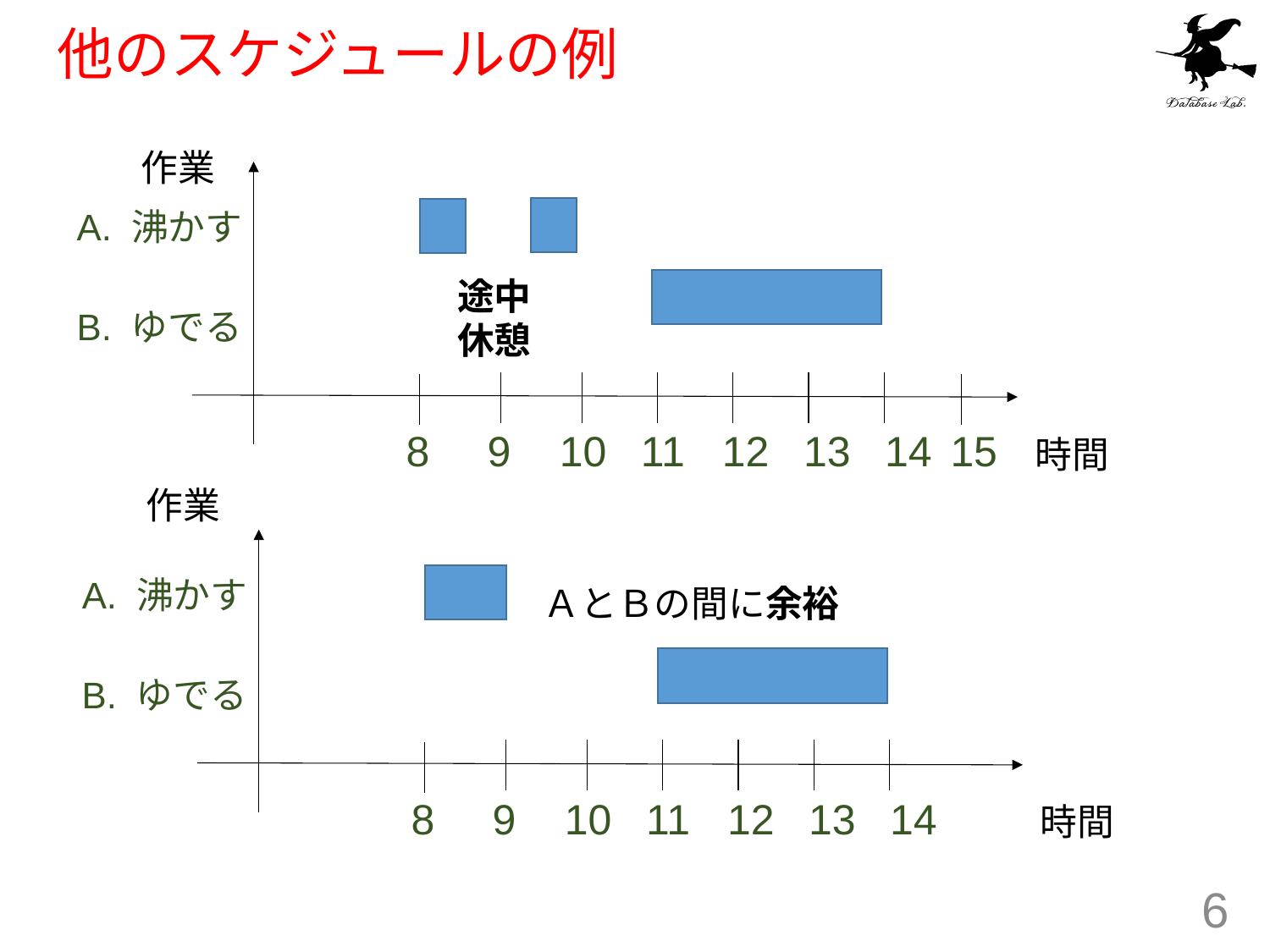

# 他のスケジュールの例
作業
A. 沸かす

途中
休憩

B. ゆでる
8
9
10
11
12
13
14
15
時間
作業
A. 沸かす

ＡとＢの間に余裕

B. ゆでる
8
9
10
11
12
13
14
時間
6